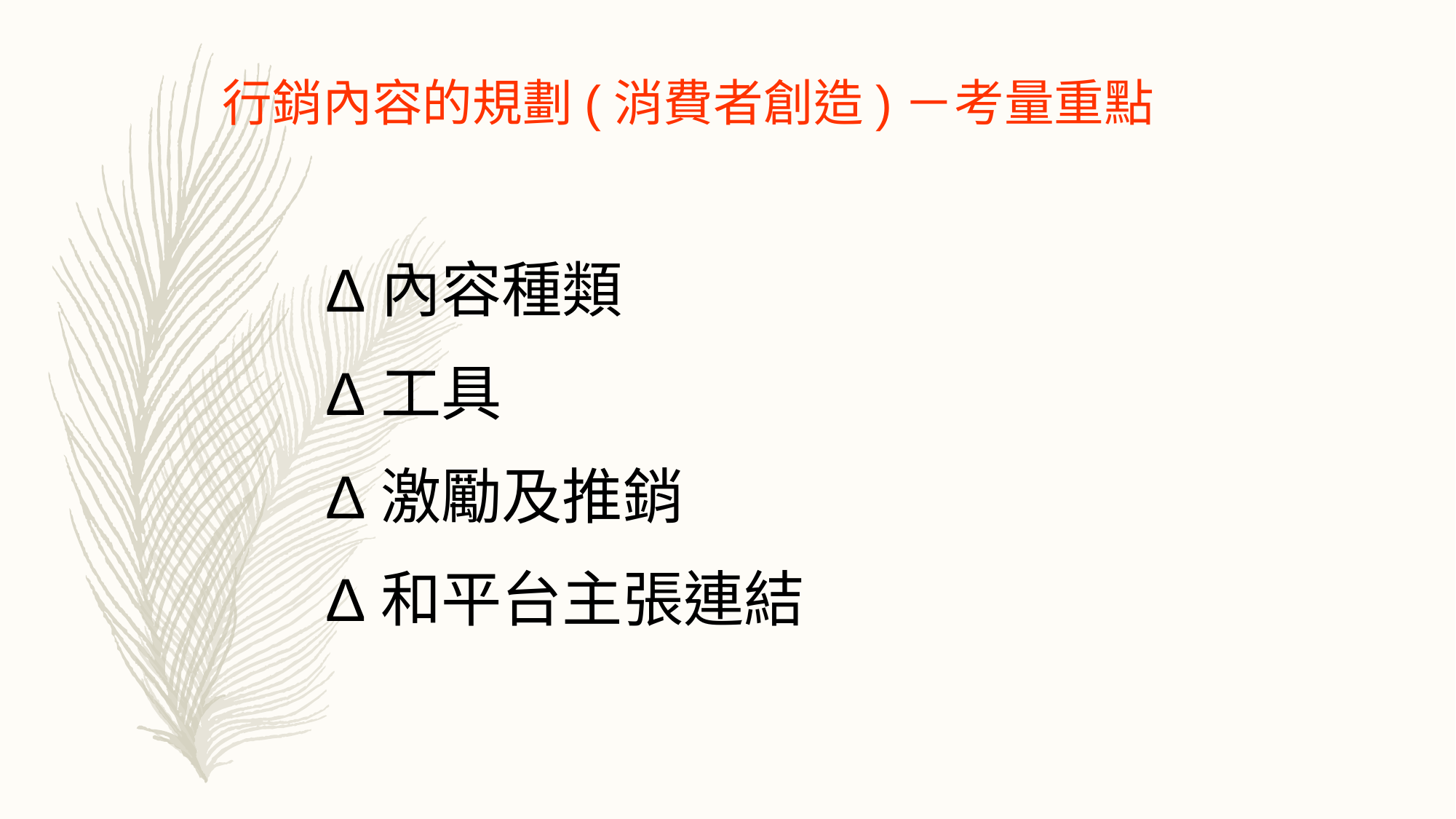

行銷內容的規劃(消費者創造)－考量重點
Δ內容種類
Δ工具
Δ激勵及推銷
Δ和平台主張連結